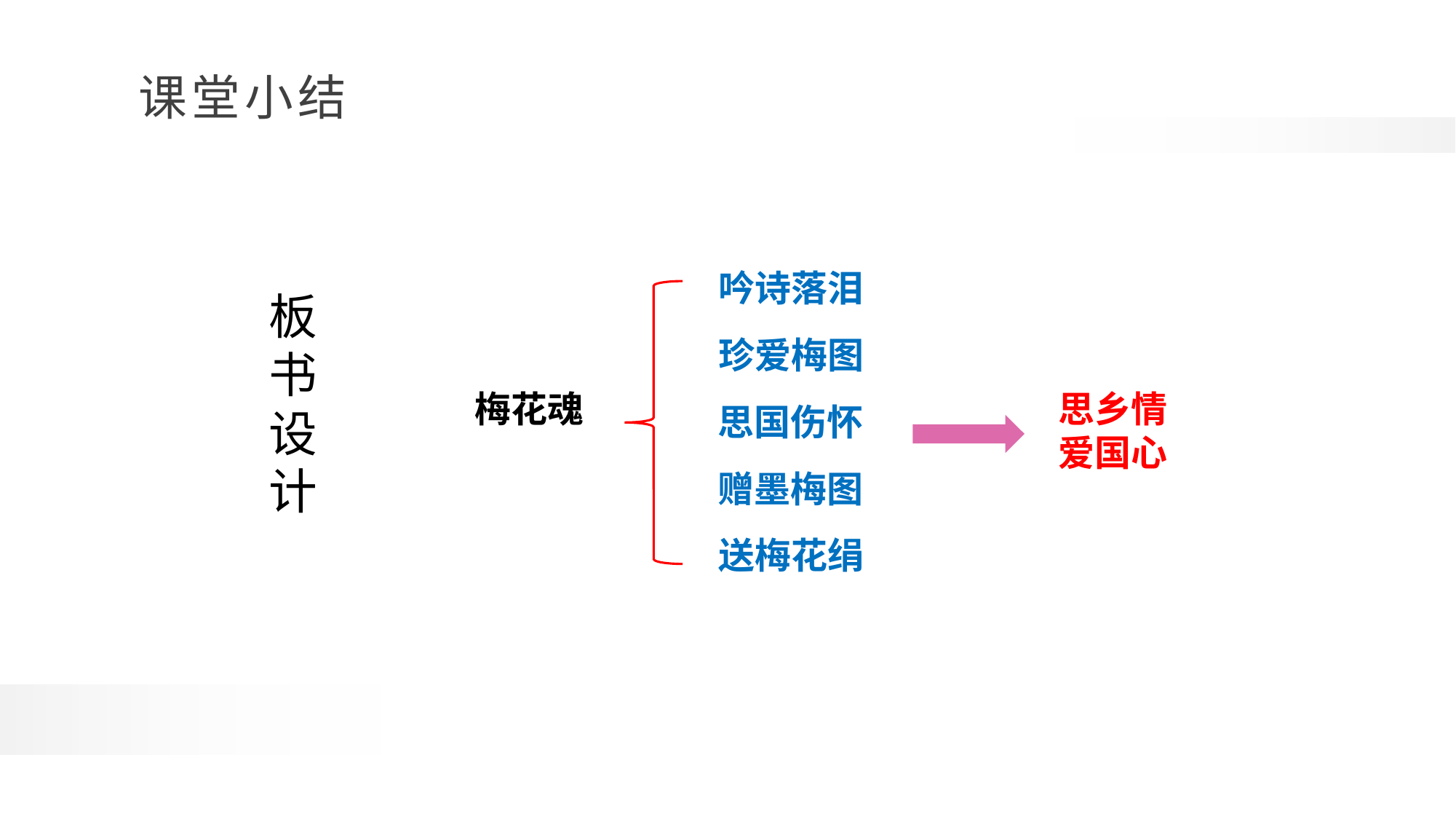

吟诗落泪
板
书
设
计

珍爱梅图
梅花魂
思乡情爱国心
思国伤怀

赠墨梅图
送梅花绢